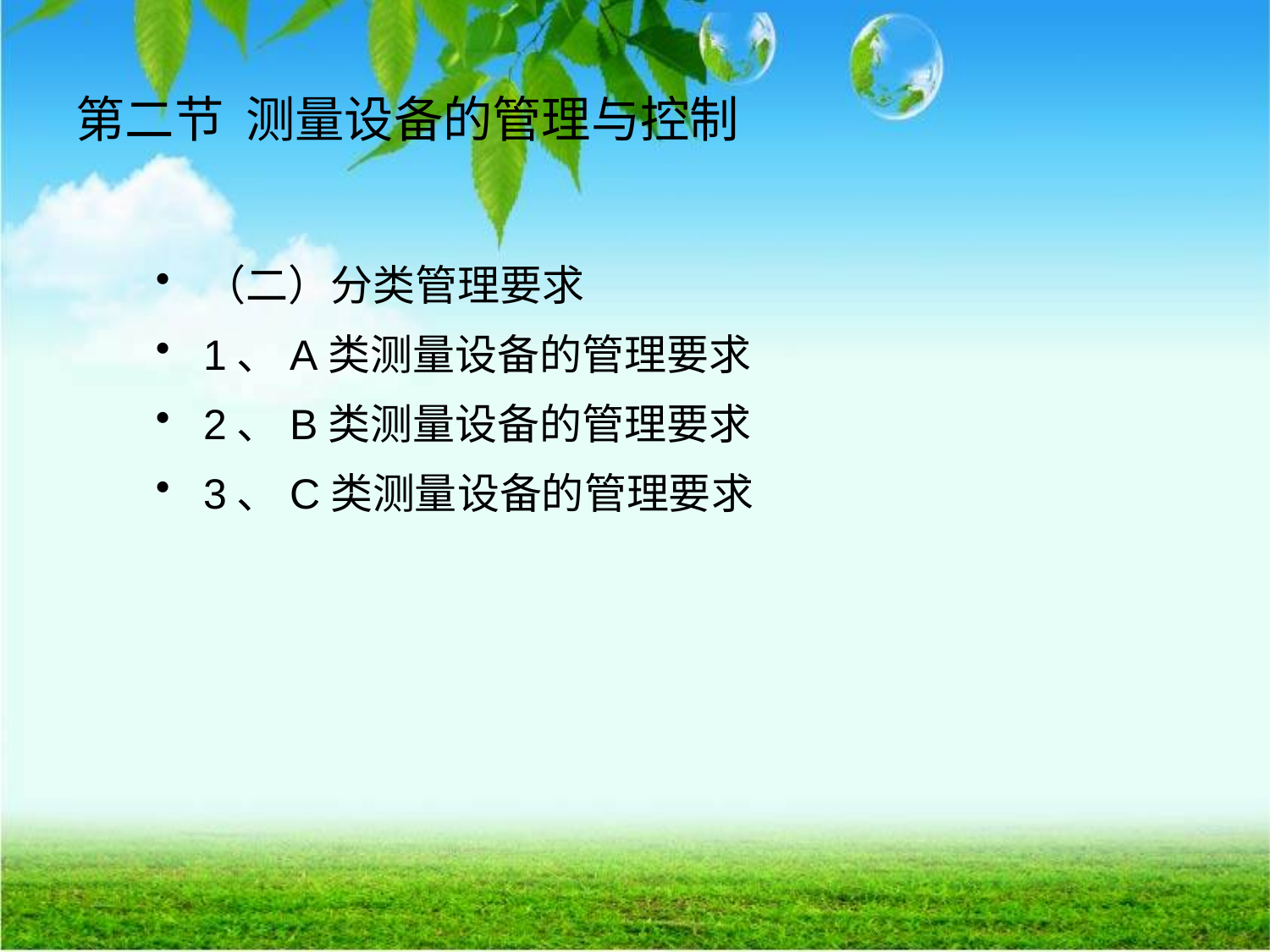

# 第二节  测量设备的管理与控制
（二）分类管理要求
1、A类测量设备的管理要求
2、B类测量设备的管理要求
3、C类测量设备的管理要求